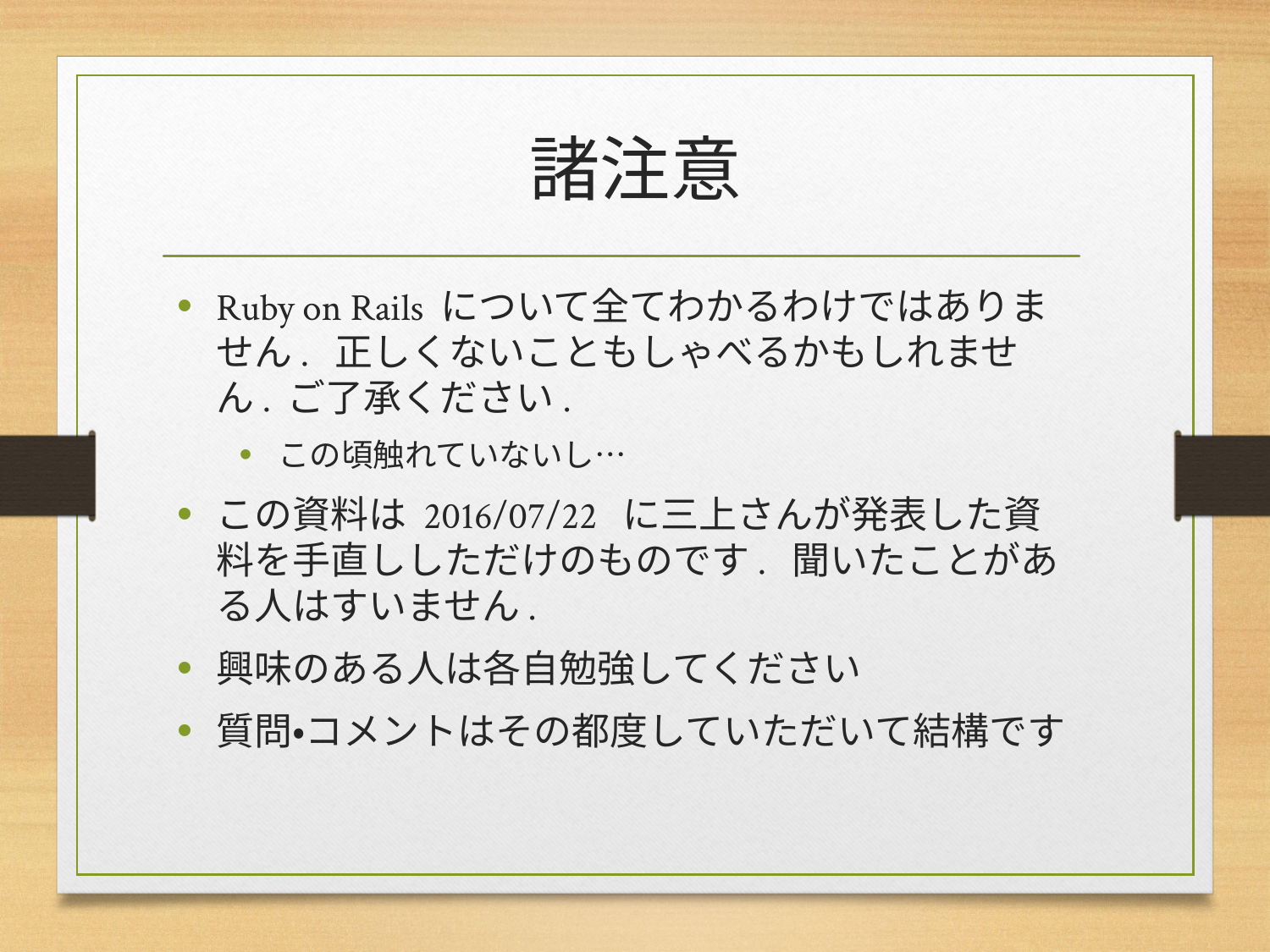

# 諸注意
Ruby on Rails について全てわかるわけではありません.  正しくないこともしゃべるかもしれません. ご了承ください.
この頃触れていないし…
この資料は 2016/07/22  に三上さんが発表した資料を手直ししただけのものです.  聞いたことがある人はすいません.
興味のある人は各自勉強してください
質問・コメントはその都度していただいて結構です